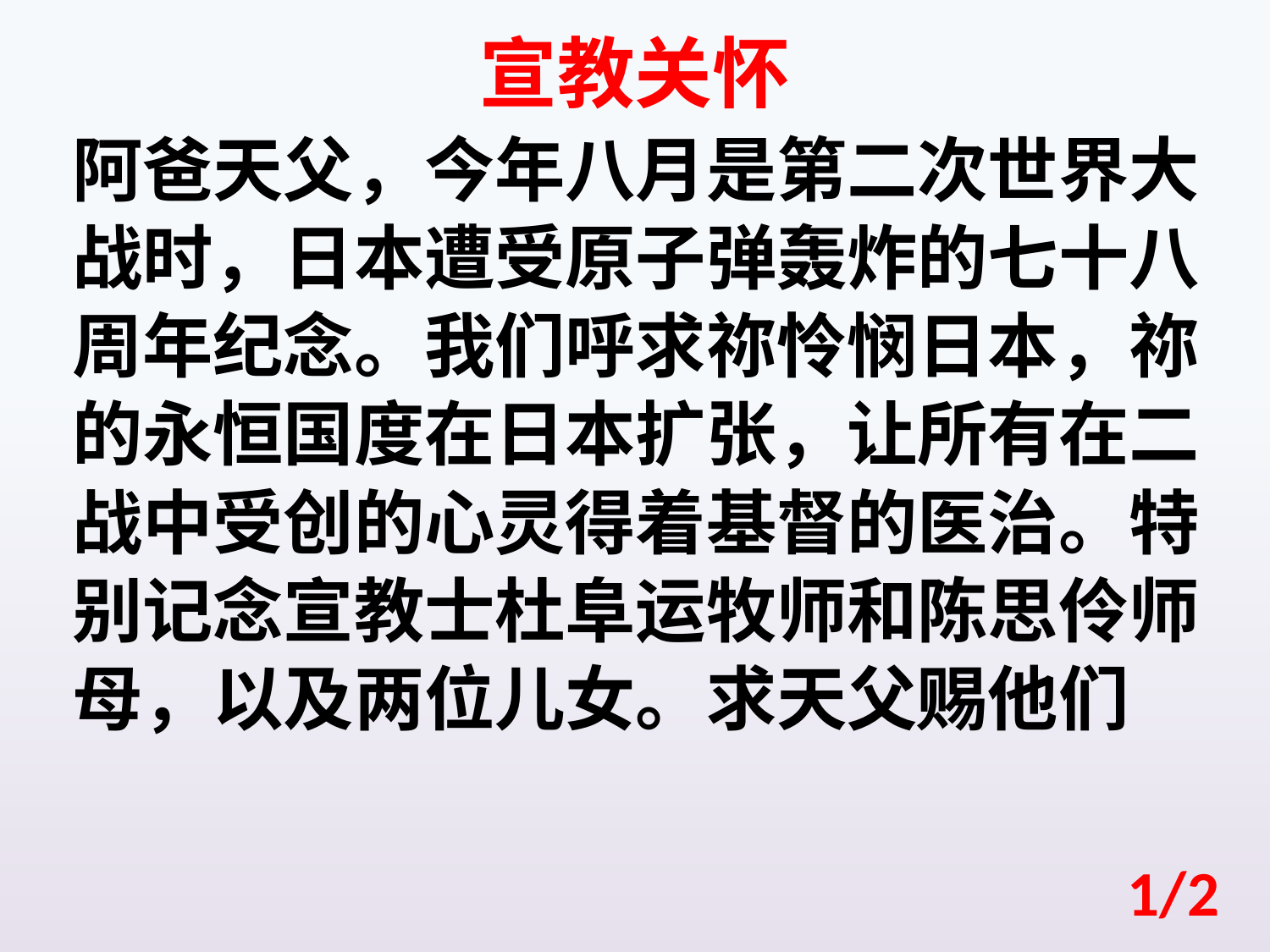

宣教关怀
阿爸天父，今年八月是第二次世界大战时，日本遭受原子弹轰炸的七十八周年纪念。我们呼求祢怜悯日本，祢的永恒国度在日本扩张，让所有在二战中受创的心灵得着基督的医治。特别记念宣教士杜阜运牧师和陈思伶师母，以及两位儿女。求天父赐他们
1/2